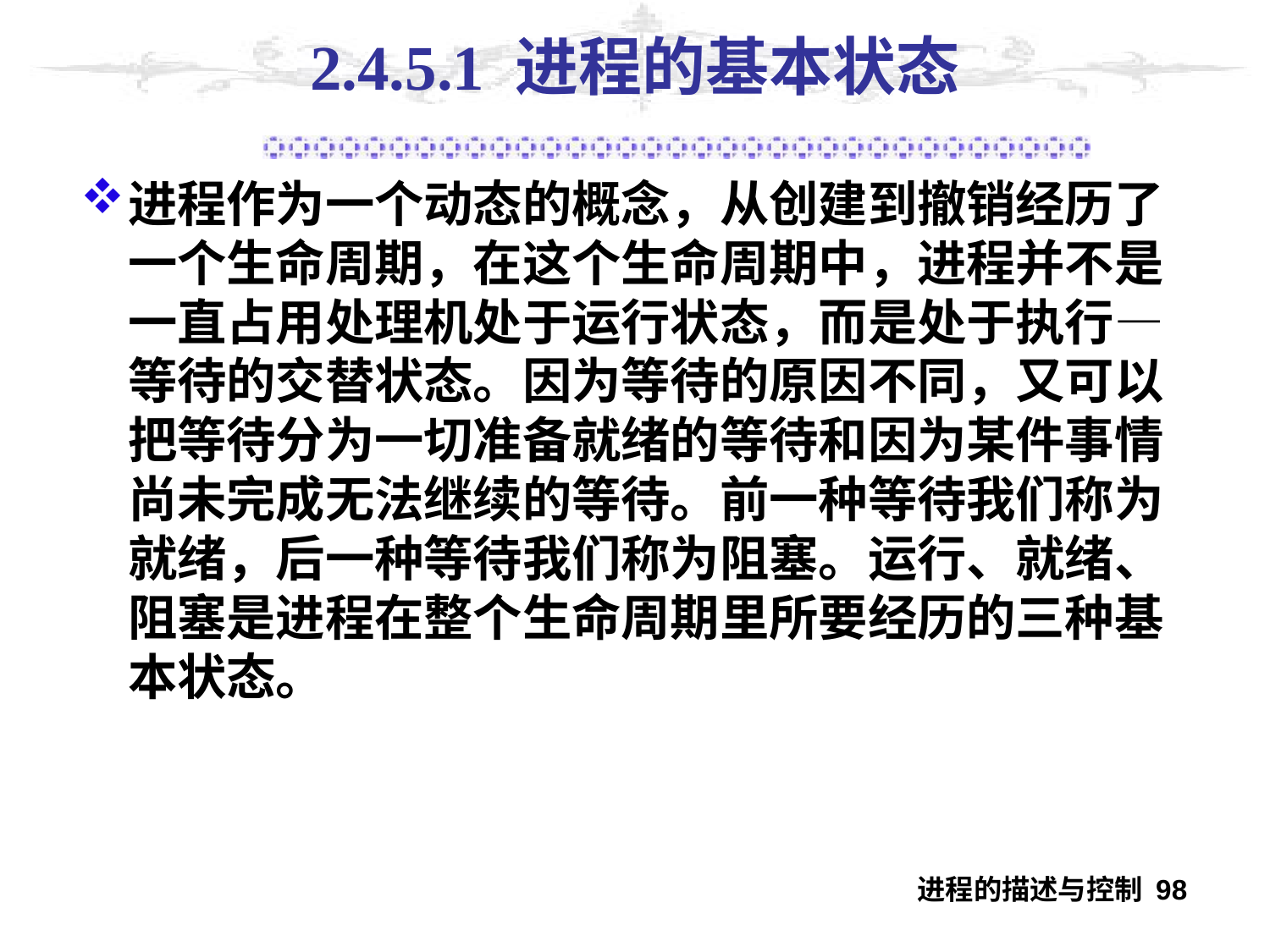

# 2.4.5.1 进程的基本状态
进程作为一个动态的概念，从创建到撤销经历了一个生命周期，在这个生命周期中，进程并不是一直占用处理机处于运行状态，而是处于执行—等待的交替状态。因为等待的原因不同，又可以把等待分为一切准备就绪的等待和因为某件事情尚未完成无法继续的等待。前一种等待我们称为就绪，后一种等待我们称为阻塞。运行、就绪、阻塞是进程在整个生命周期里所要经历的三种基本状态。